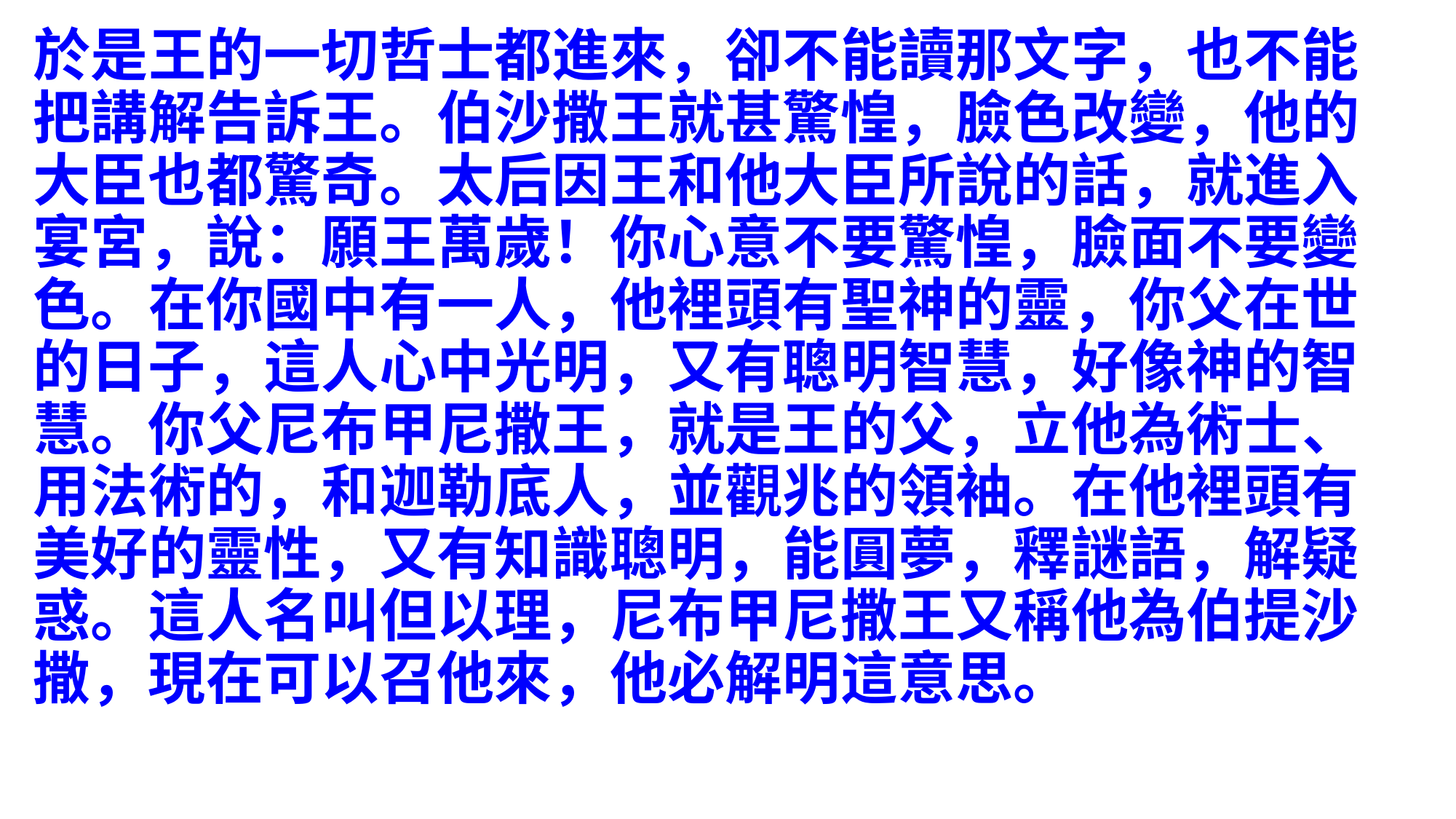

於是王的一切哲士都進來，卻不能讀那文字，也不能把講解告訴王。伯沙撒王就甚驚惶，臉色改變，他的大臣也都驚奇。太后因王和他大臣所說的話，就進入宴宮，說：願王萬歲！你心意不要驚惶，臉面不要變色。在你國中有一人，他裡頭有聖神的靈，你父在世的日子，這人心中光明，又有聰明智慧，好像神的智慧。你父尼布甲尼撒王，就是王的父，立他為術士、用法術的，和迦勒底人，並觀兆的領袖。在他裡頭有美好的靈性，又有知識聰明，能圓夢，釋謎語，解疑惑。這人名叫但以理，尼布甲尼撒王又稱他為伯提沙撒，現在可以召他來，他必解明這意思。